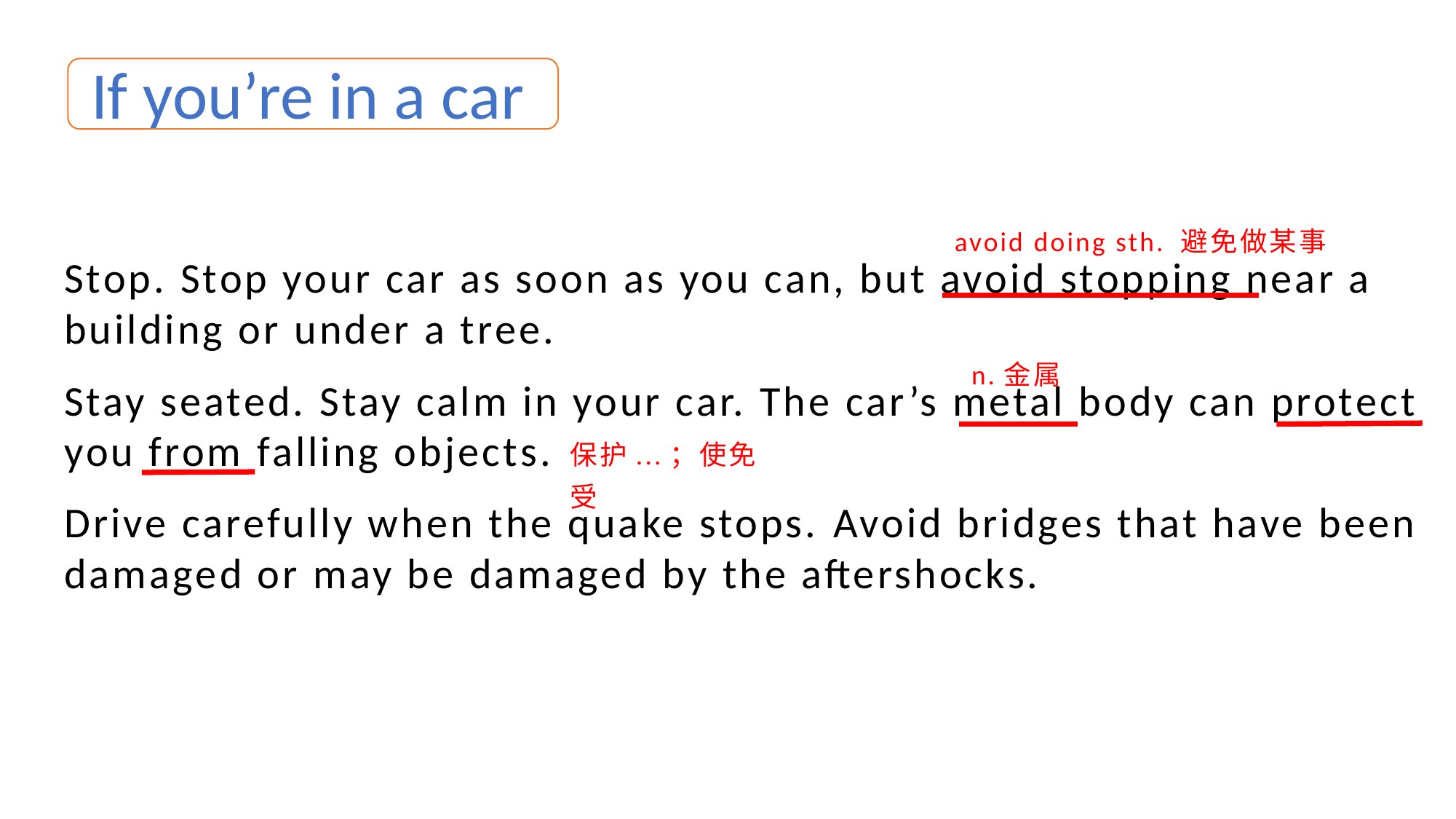

# If you’re in a car

Stop. Stop your car as soon as you can, but avoid stopping near a building or under a tree.
Stay seated. Stay calm in your car. The car’s metal body can protect you from falling objects.
Drive carefully when the quake stops. Avoid bridges that have been damaged or may be damaged by the aftershocks.
avoid doing sth. 避免做某事

n.金属

保护...；使免受